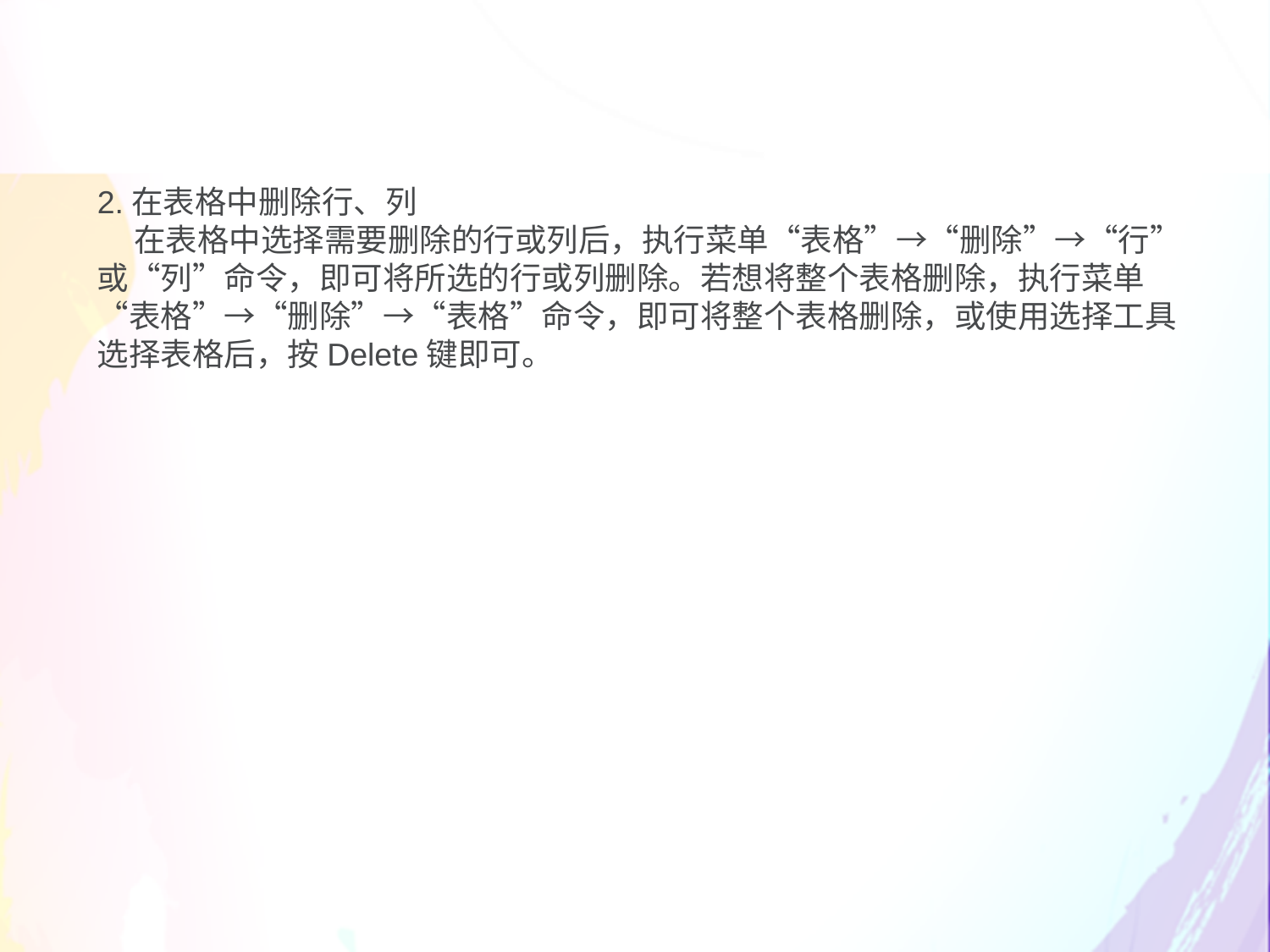

2.在表格中删除行、列
    在表格中选择需要删除的行或列后，执行菜单“表格”→“删除”→“行”或“列”命令，即可将所选的行或列删除。若想将整个表格删除，执行菜单“表格”→“删除”→“表格”命令，即可将整个表格删除，或使用选择工具选择表格后，按Delete键即可。